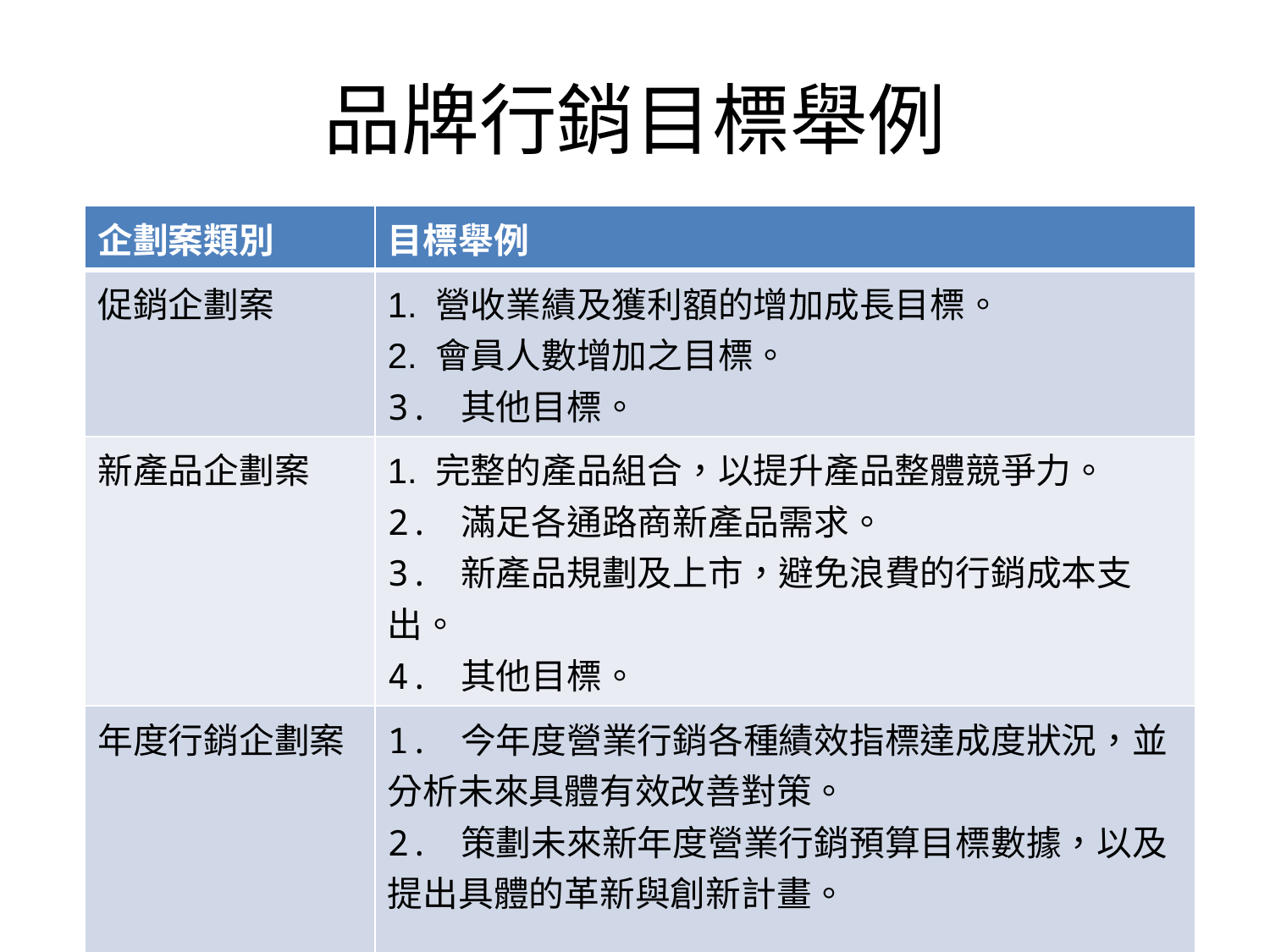

# 品牌行銷目標舉例
| 企劃案類別 | 目標舉例 |
| --- | --- |
| 促銷企劃案 | 營收業績及獲利額的增加成長目標。 會員人數增加之目標。 3. 其他目標。 |
| 新產品企劃案 | 完整的產品組合，以提升產品整體競爭力。 2. 滿足各通路商新產品需求。 3. 新產品規劃及上市，避免浪費的行銷成本支出。 4. 其他目標。 |
| 年度行銷企劃案 | 1. 今年度營業行銷各種績效指標達成度狀況，並分析未來具體有效改善對策。 2. 策劃未來新年度營業行銷預算目標數據，以及提出具體的革新與創新計畫。 |